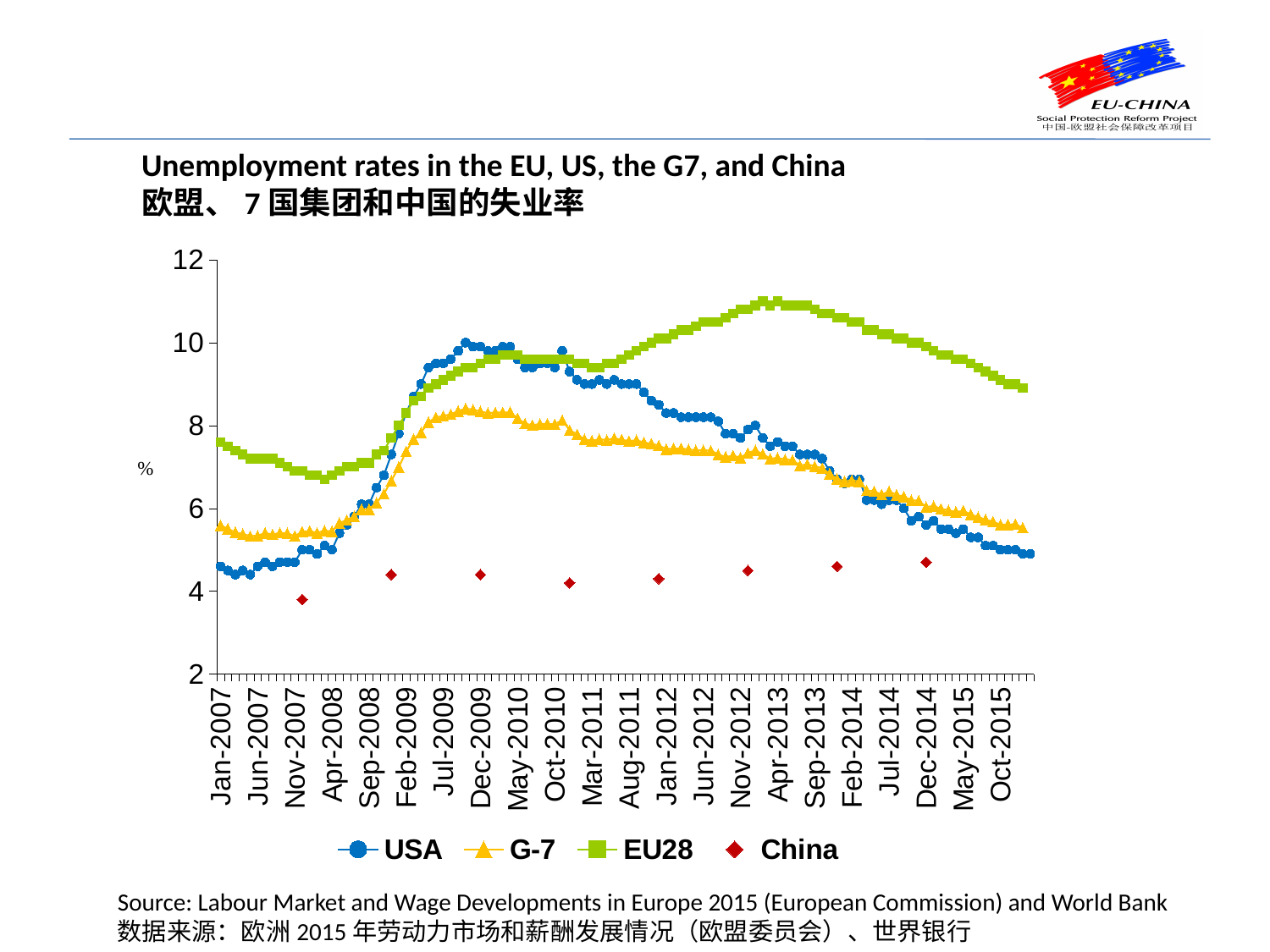

Unemployment rates in the EU, US, the G7, and China
欧盟、7国集团和中国的失业率

[unsupported chart]

Source: Labour Market and Wage Developments in Europe 2015 (European Commission) and World Bank
数据来源：欧洲2015年劳动力市场和薪酬发展情况（欧盟委员会）、世界银行